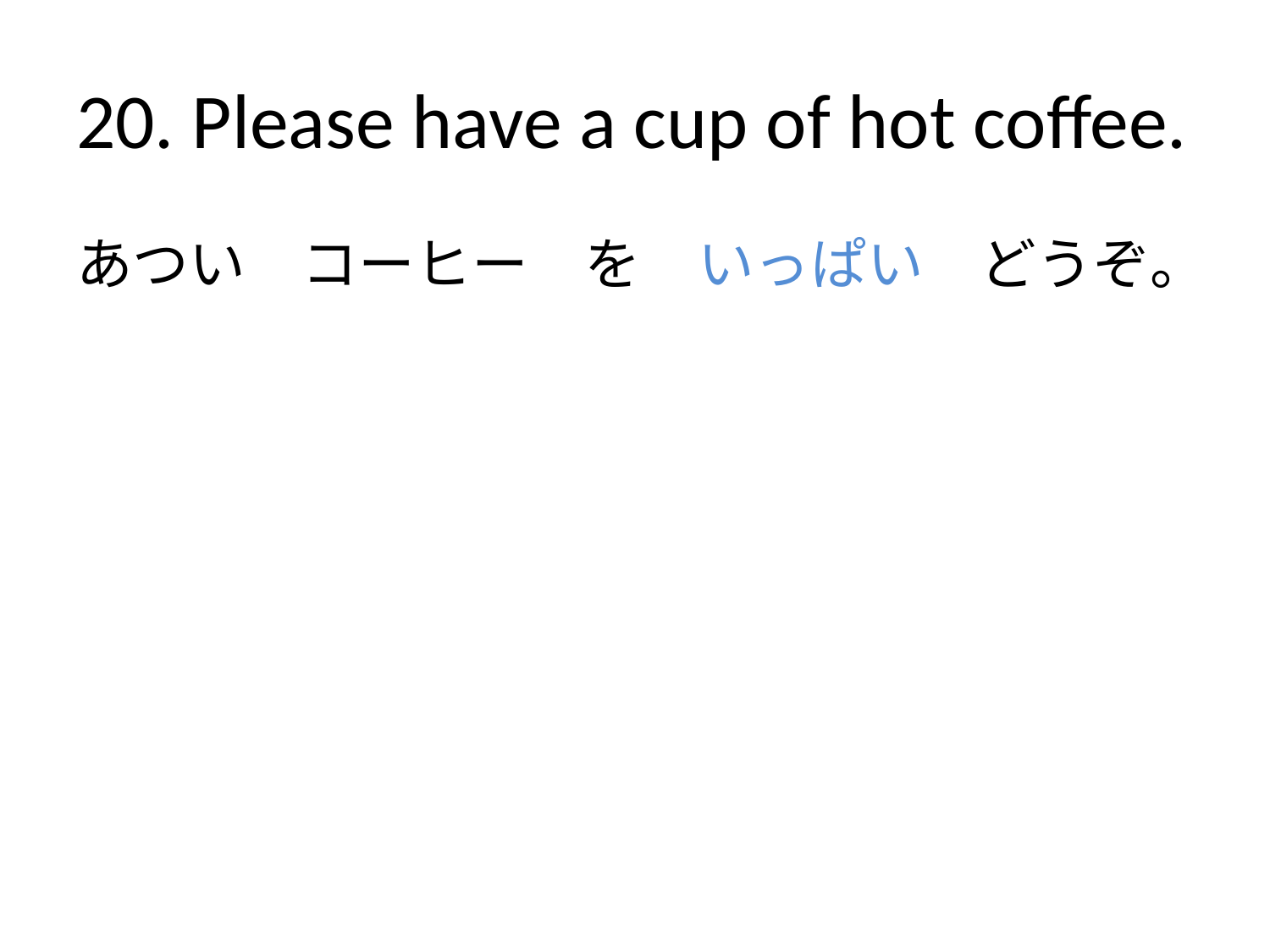

# 20. Please have a cup of hot coffee.
あつい　コーヒー　を　いっぱい　どうぞ。